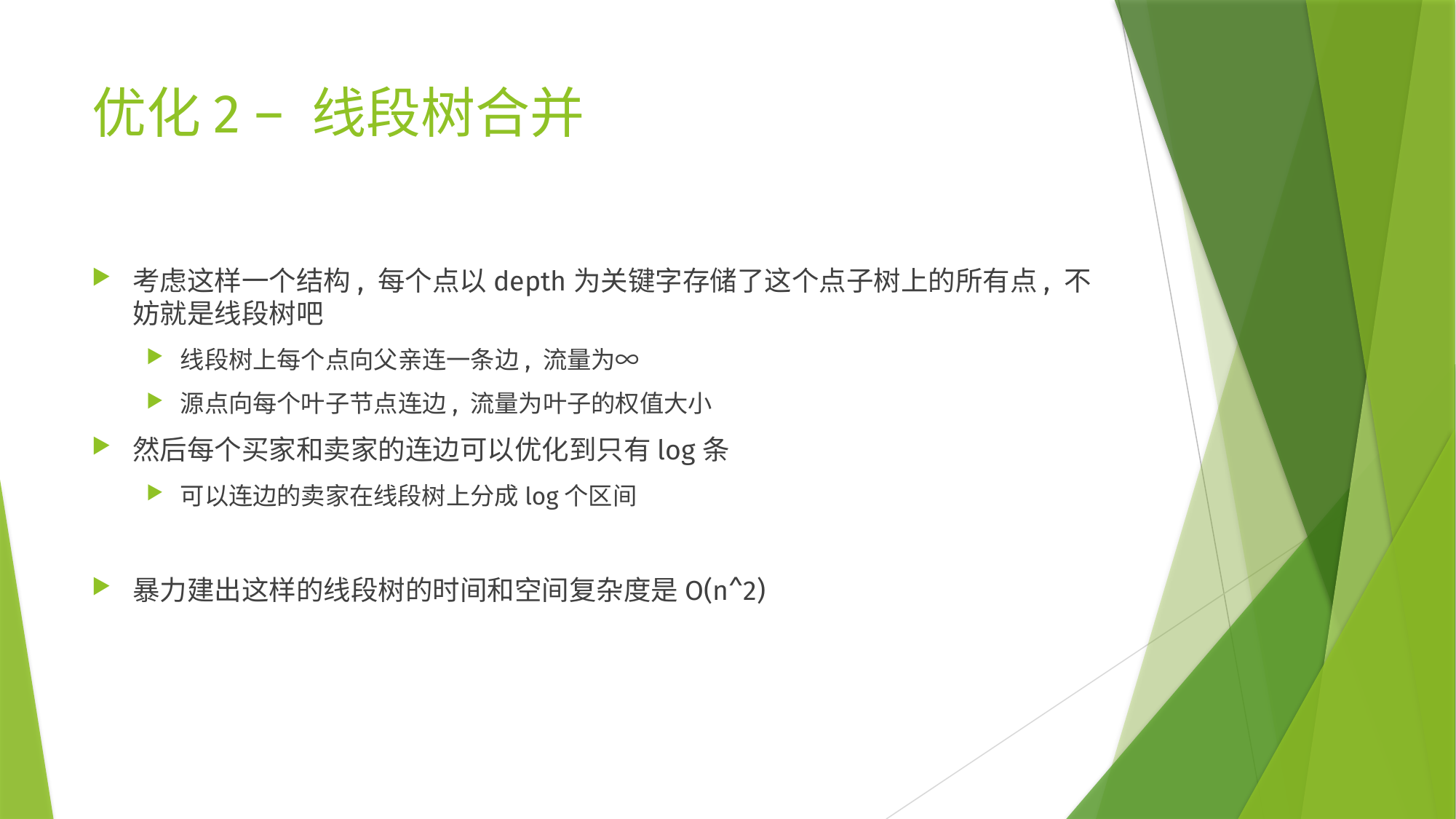

# 优化2 – 线段树合并
考虑这样一个结构, 每个点以depth为关键字存储了这个点子树上的所有点, 不妨就是线段树吧
线段树上每个点向父亲连一条边, 流量为∞
源点向每个叶子节点连边, 流量为叶子的权值大小
然后每个买家和卖家的连边可以优化到只有log条
可以连边的卖家在线段树上分成log个区间

暴力建出这样的线段树的时间和空间复杂度是O(n^2)